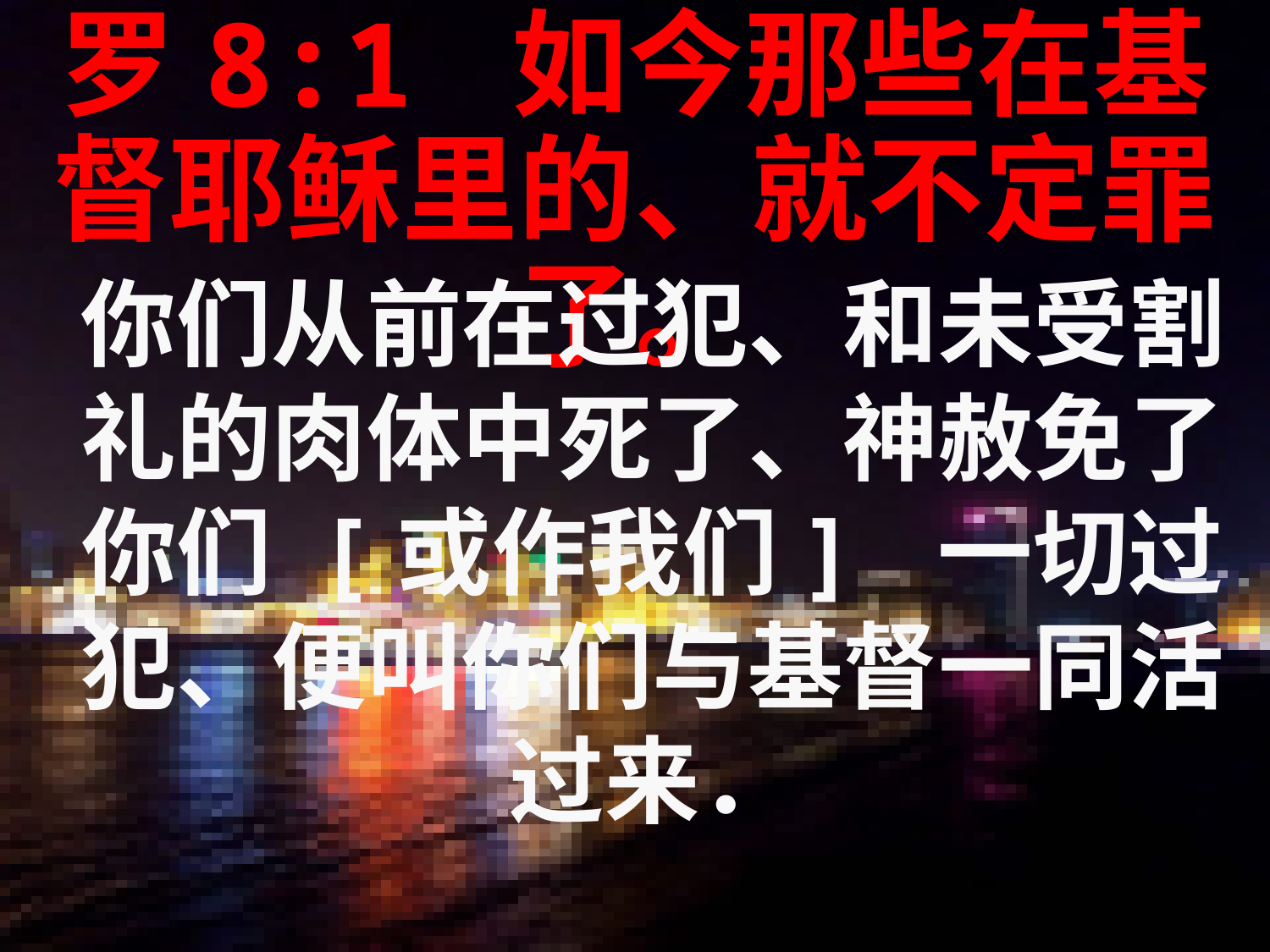

罗8:1 如今那些在基督耶稣里的、就不定罪了。
你们从前在过犯、和未受割礼的肉体中死了、神赦免了你们 [或作我们] 一切过犯、便叫你们与基督一同活过来．